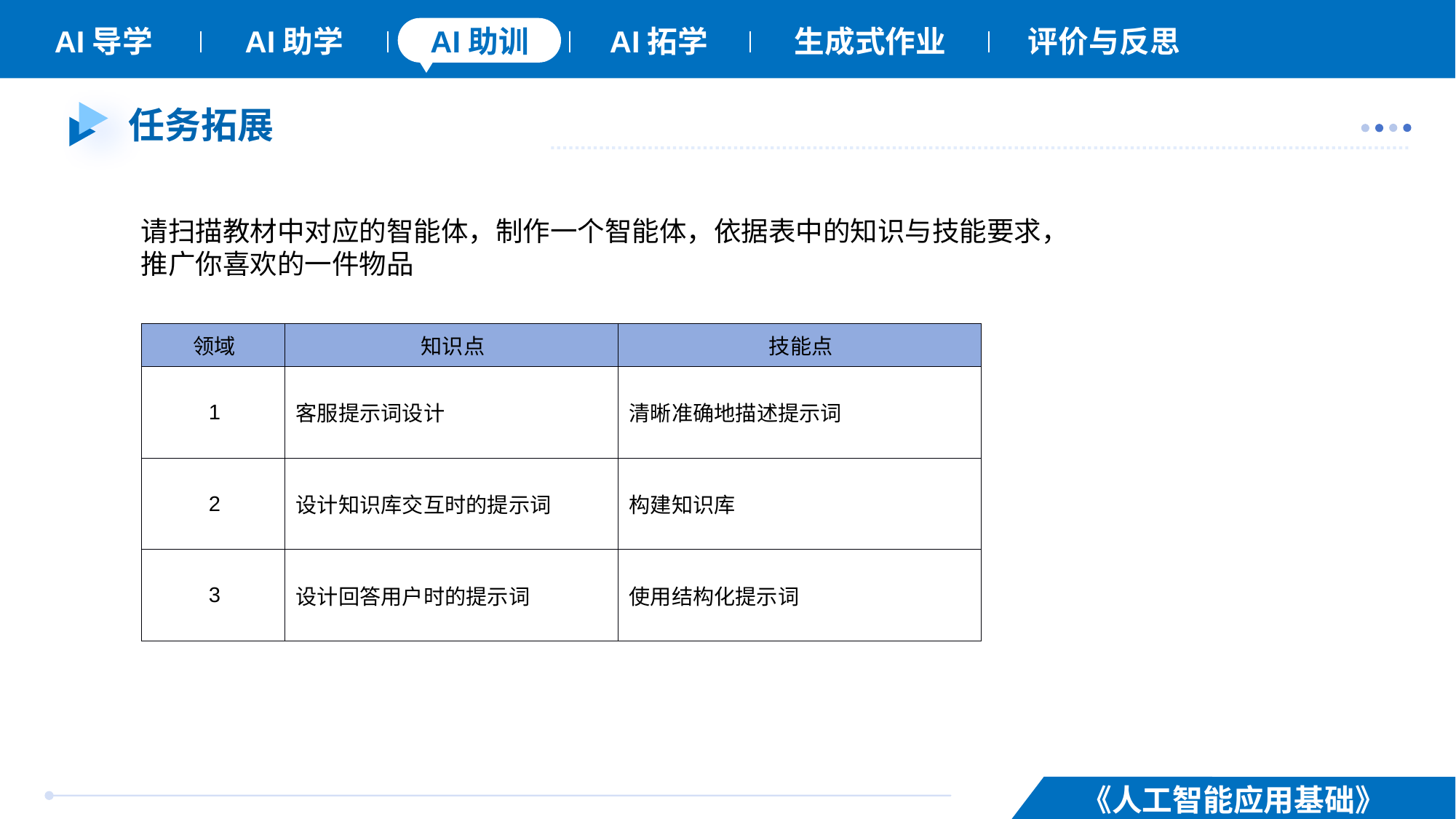

# 任务拓展
请扫描教材中对应的智能体，制作一个智能体，依据表中的知识与技能要求，推广你喜欢的一件物品
| 领域 | 知识点 | 技能点 |
| --- | --- | --- |
| 1 | 客服提示词设计 | 清晰准确地描述提示词 |
| 2 | 设计知识库交互时的提示词 | 构建知识库 |
| 3 | 设计回答用户时的提示词 | 使用结构化提示词 |